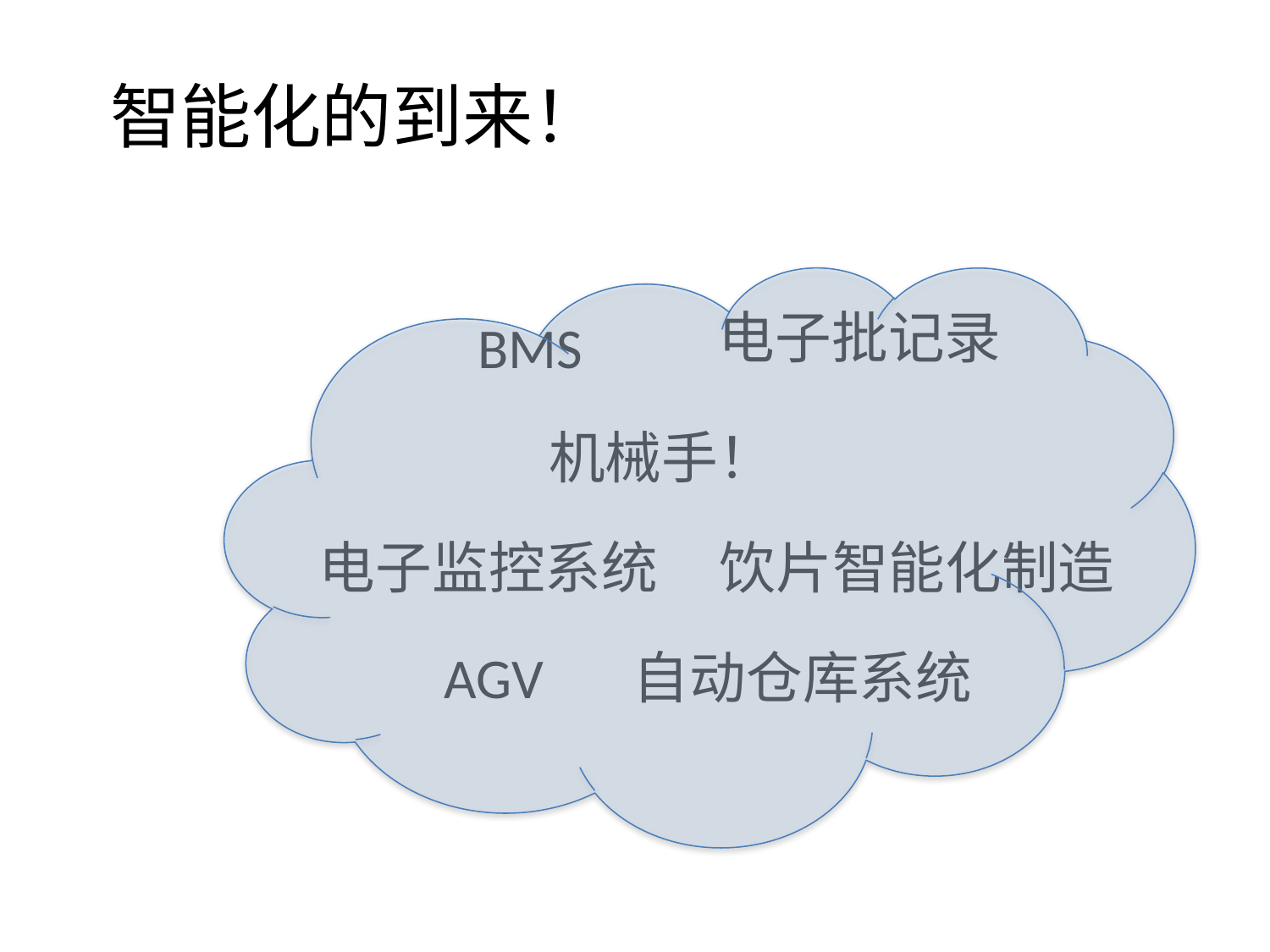

智能化的到来！

电子批记录
BMS
机械手！
电子监控系统
饮片智能化制造
AGV      自动仓库系统